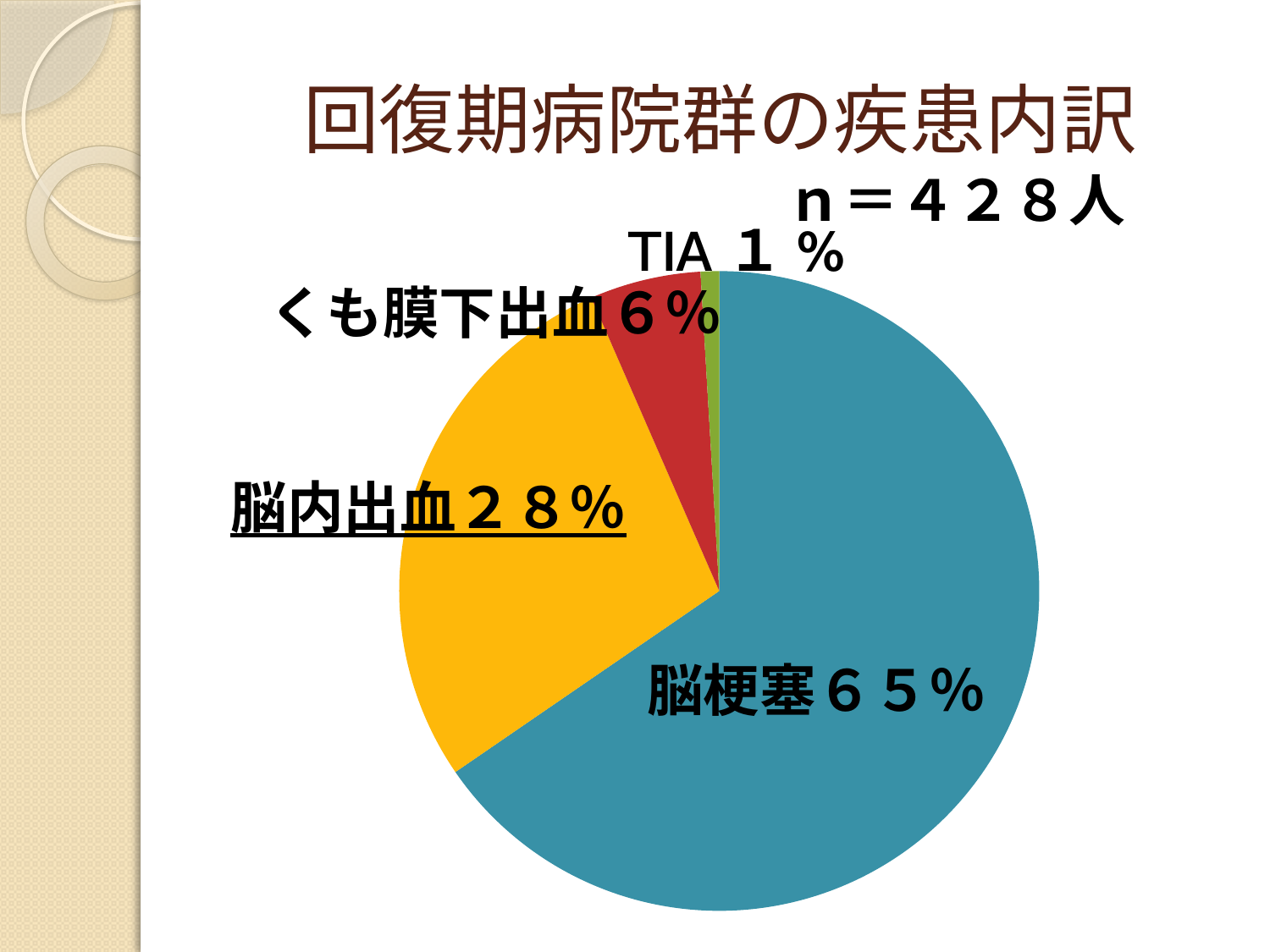

# 回復期病院群の疾患内訳
ｎ＝４２８人
TIA１%

### Chart

| Category | 患者数 |
|---|---|
| 脳梗塞 | 280.0 |
| 脳内出血 | 120.0 |
| くも膜下出血 | 24.0 |
| 一過性脳虚血発作 | 4.0 |
くも膜下出血６％
脳内出血２８％
脳梗塞６５％